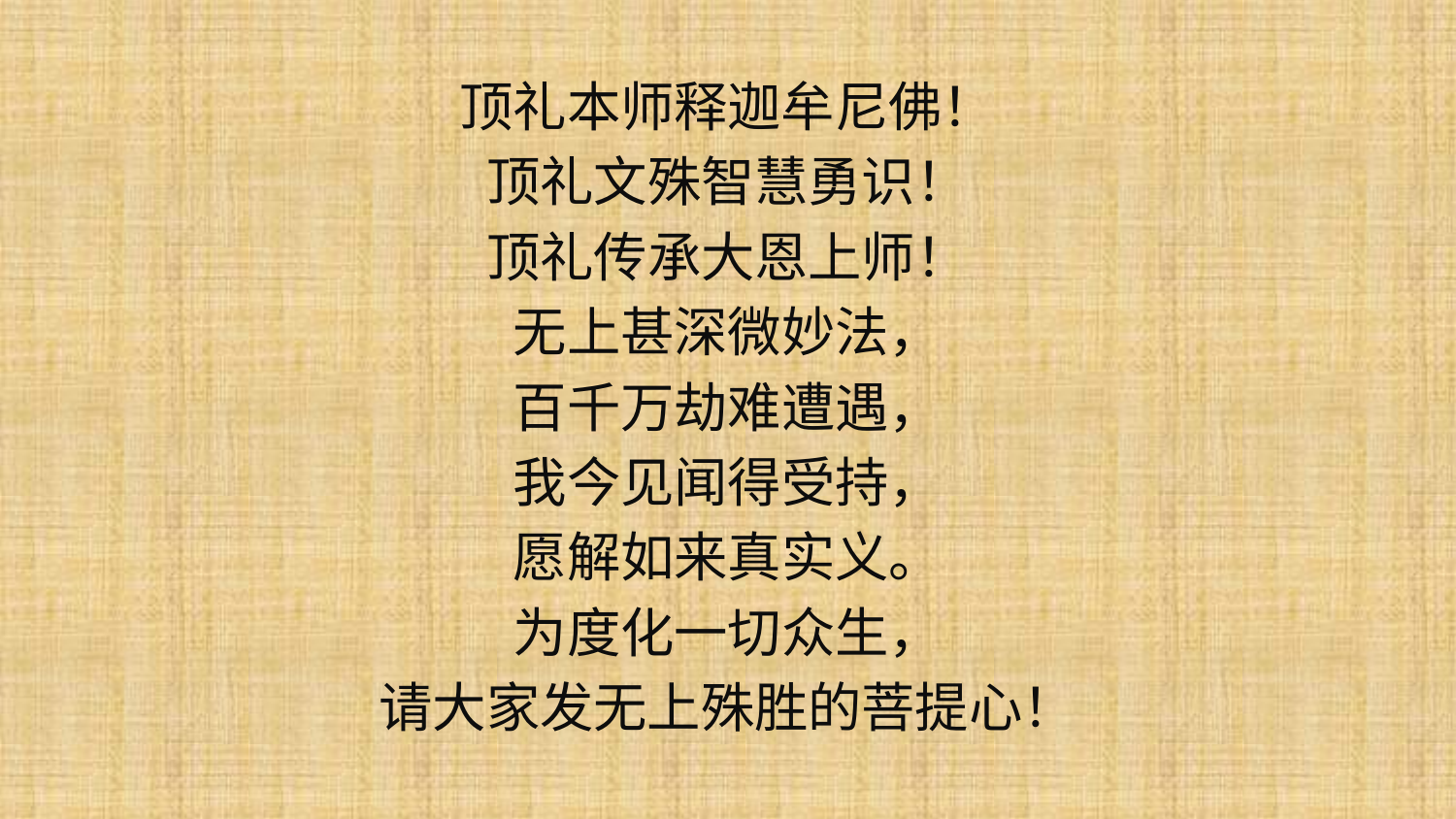

顶礼本师释迦牟尼佛！
顶礼文殊智慧勇识！
顶礼传承大恩上师！
无上甚深微妙法，
百千万劫难遭遇，
我今见闻得受持，
愿解如来真实义。
为度化一切众生，
请大家发无上殊胜的菩提心！